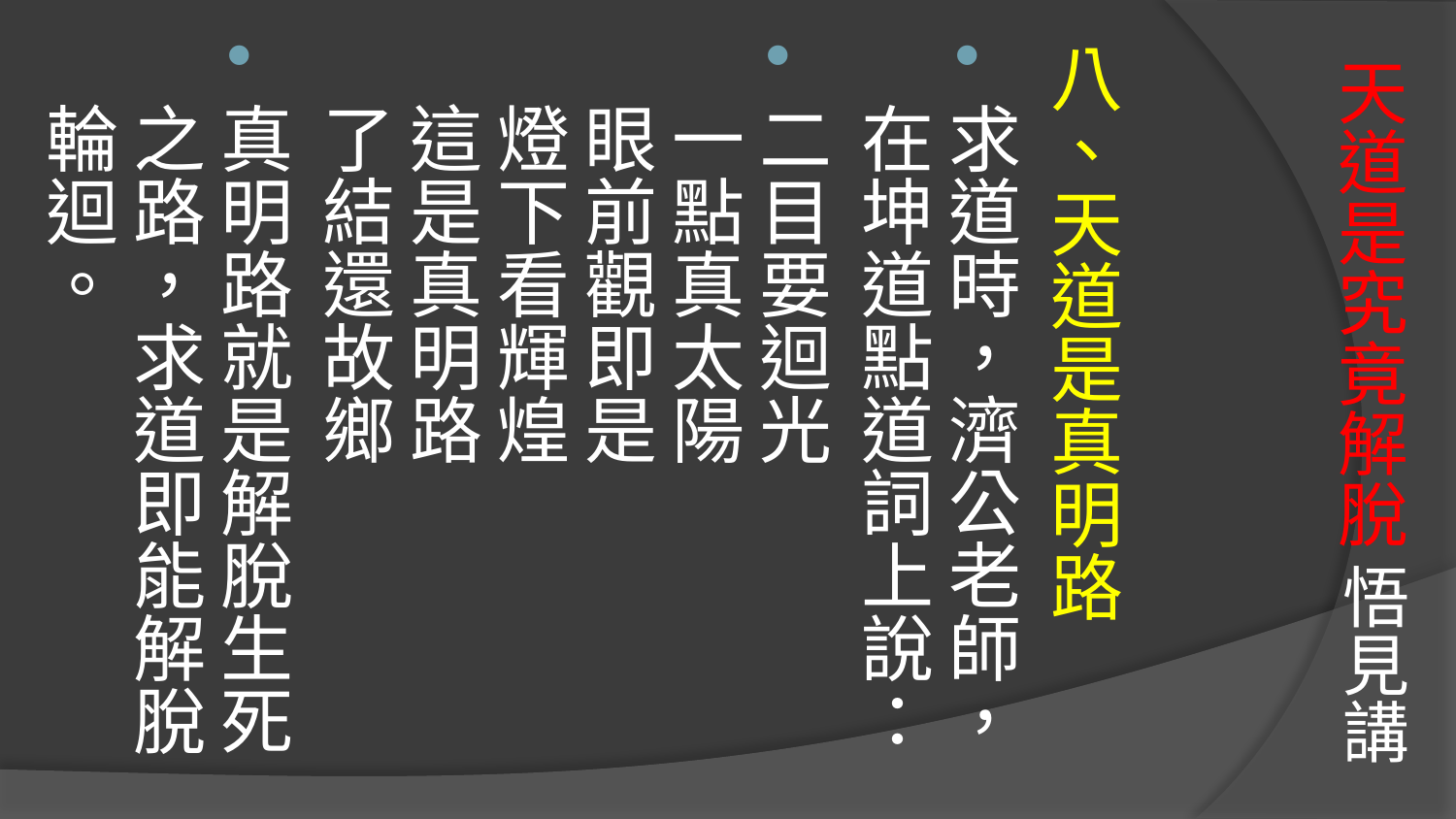

八、天道是真明路
求道時，濟公老師，在坤道點道詞上說：
二目要迴光 
一點真太陽 
眼前觀即是 
燈下看輝煌 
這是真明路 
了結還故鄉
真明路就是解脫生死之路，求道即能解脫輪迴。
# 天道是究竟解脫 悟見講